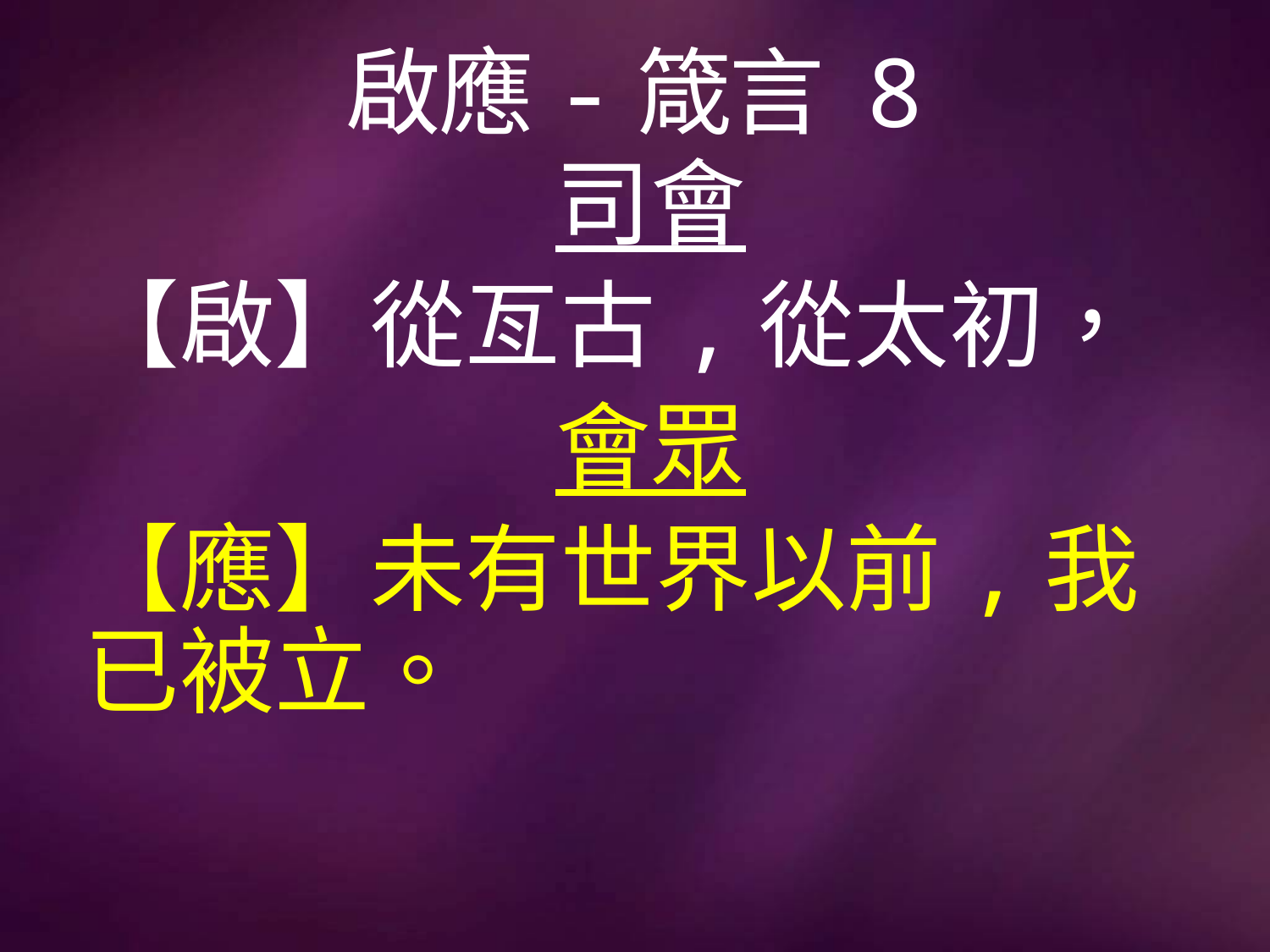

# 啟應-箴言 8
司會
【啟】從亙古,從太初，
會眾
【應】未有世界以前,我已被立。